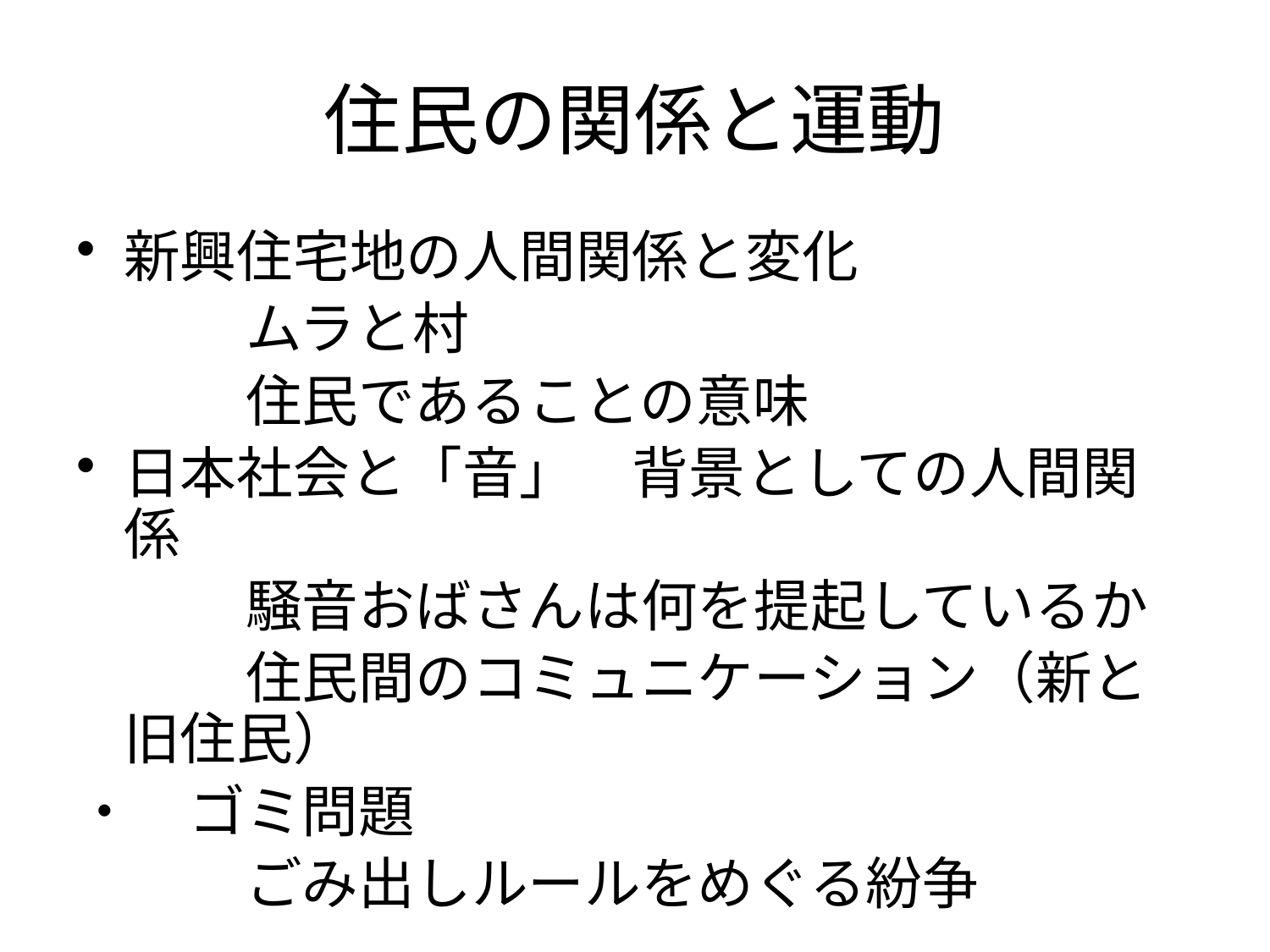

# 住民の関係と運動
新興住宅地の人間関係と変化
　　　ムラと村
　　　住民であることの意味
日本社会と「音」　背景としての人間関係
　　　騒音おばさんは何を提起しているか
　　　住民間のコミュニケーション（新と旧住民）
・　ゴミ問題
　　　ごみ出しルールをめぐる紛争